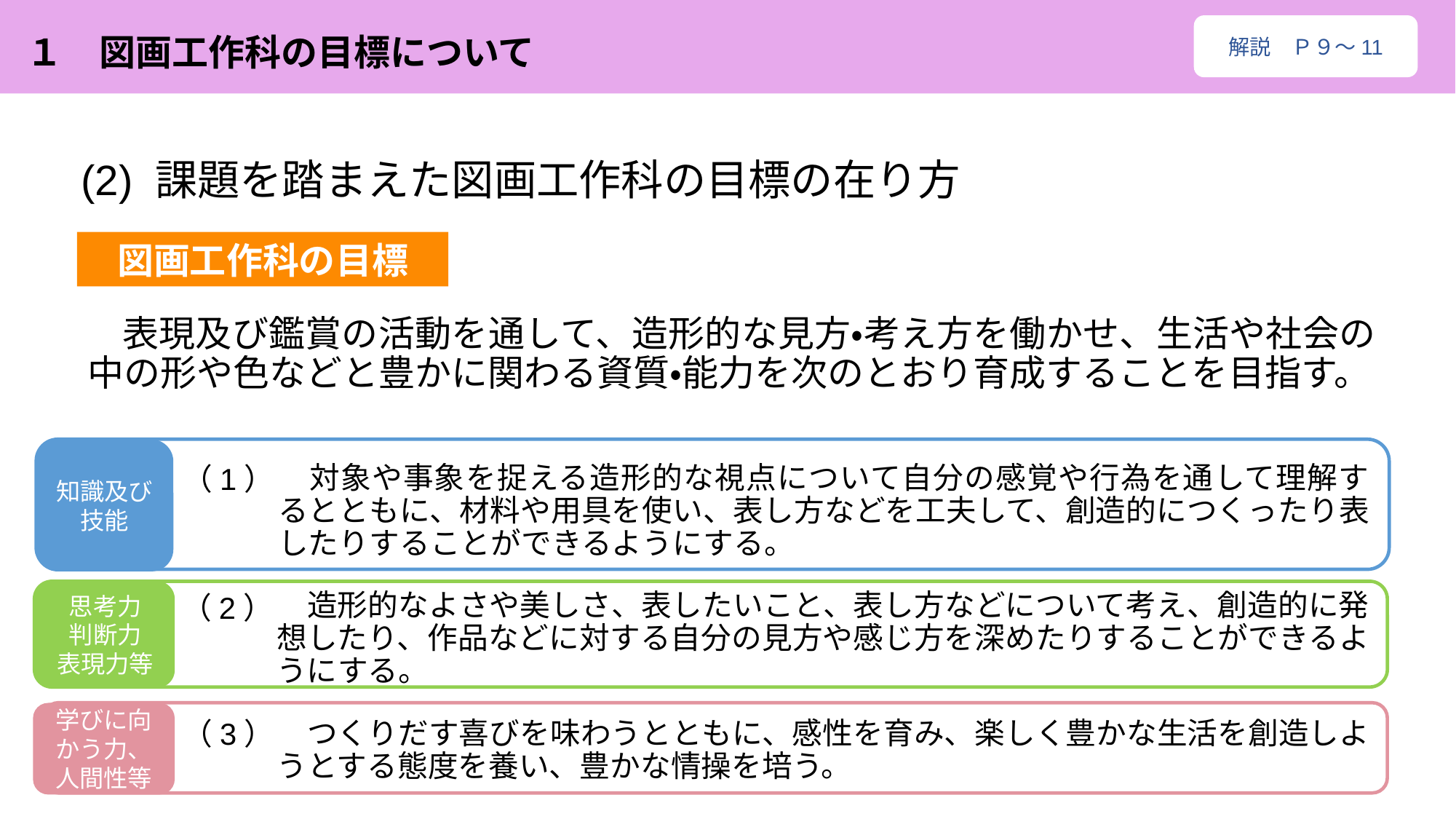

１　図画工作科の目標について
解説　Ｐ９～11
(2) 課題を踏まえた図画工作科の目標の在り方
図画工作科の目標
   表現及び鑑賞の活動を通して、造形的な見方・考え方を働かせ、生活や社会の中の形や色などと豊かに関わる資質・能力を次のとおり育成することを目指す。

知識及び技能
　対象や事象を捉える造形的な視点について自分の感覚や行為を通して理解するとともに、材料や用具を使い、表し方などを工夫して、創造的につくったり表したりすることができるようにする。
（1）
思考力
判断力
表現力等

　造形的なよさや美しさ、表したいこと、表し方などについて考え、創造的に発想したり、作品などに対する自分の見方や感じ方を深めたりすることができるようにする。
（2）

学びに向かう力、人間性等
　つくりだす喜びを味わうとともに、感性を育み、楽しく豊かな生活を創造しようとする態度を養い、豊かな情操を培う。
（3）